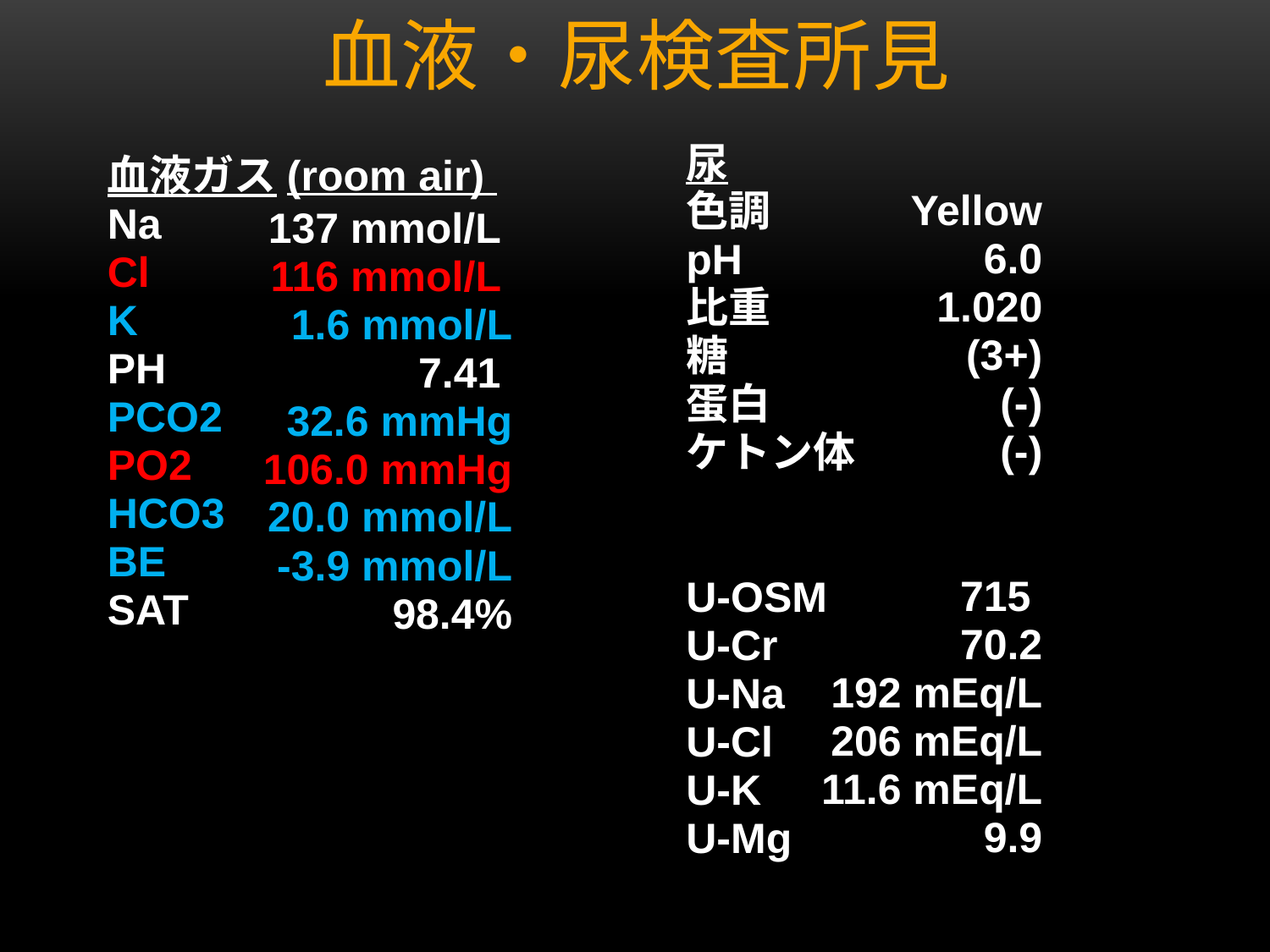

# 血液・尿検査所見

Yellow
6.0
1.020
(3+)
(-)
(-)

715
70.2
192 mEq/L
206 mEq/L
11.6 mEq/L
9.9

尿
色調
pH
比重
糖
蛋白
ケトン体

U-OSM
U-Cr
U-Na
U-Cl
U-K
U-Mg

血液ガス(room air)
Na
Cl
K
PH
PCO2
PO2
HCO3
BE
SAT

137 mmol/L
 116 mmol/L
 1.6 mmol/L
7.41
  32.6 mmHg
 106.0 mmHg
20.0 mmol/L
-3.9 mmol/L
   98.4%